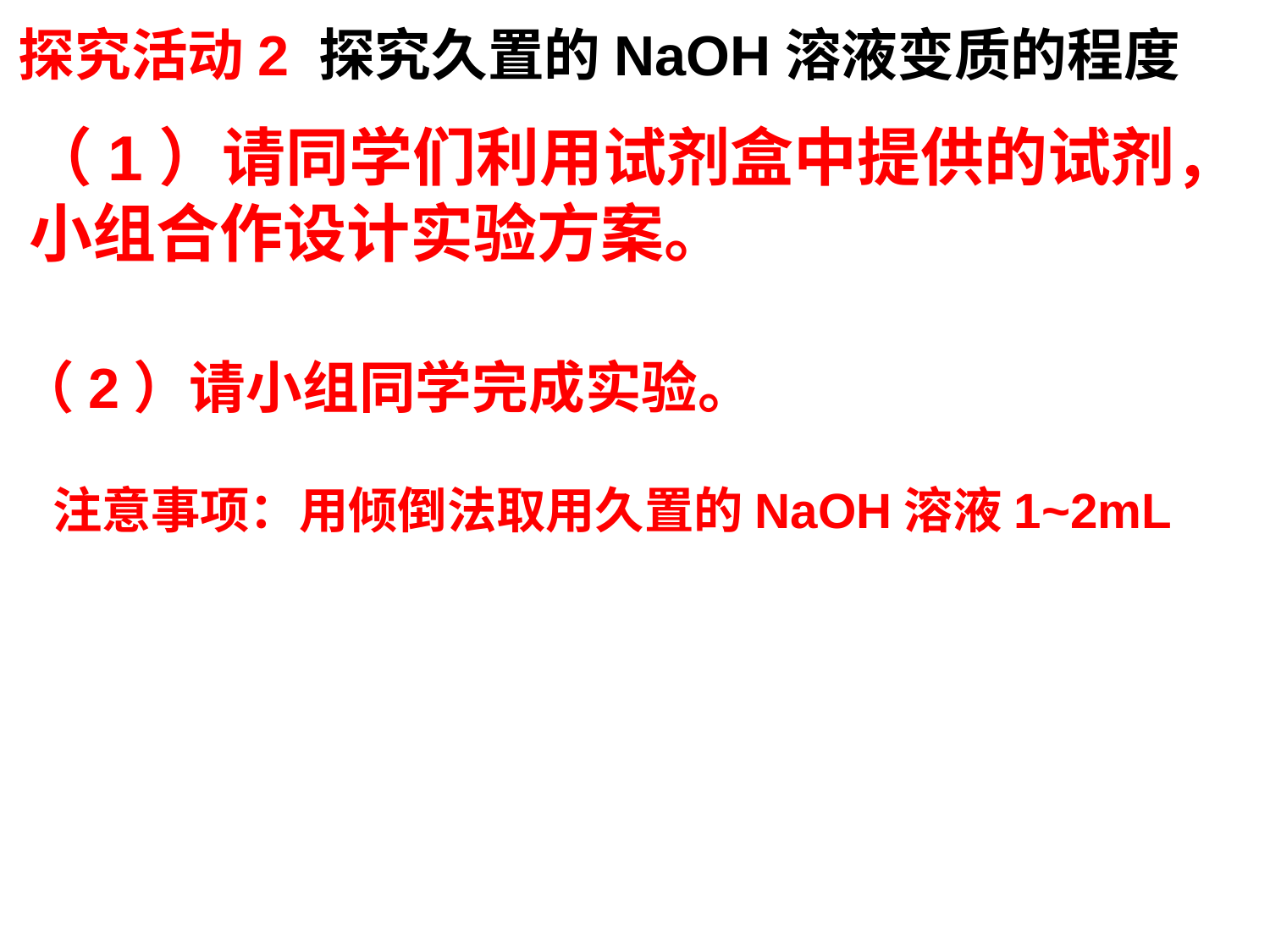

探究活动2 探究久置的NaOH溶液变质的程度

（1）请同学们利用试剂盒中提供的试剂，小组合作设计实验方案。

（2）请小组同学完成实验。

  注意事项：用倾倒法取用久置的NaOH溶液1~2mL